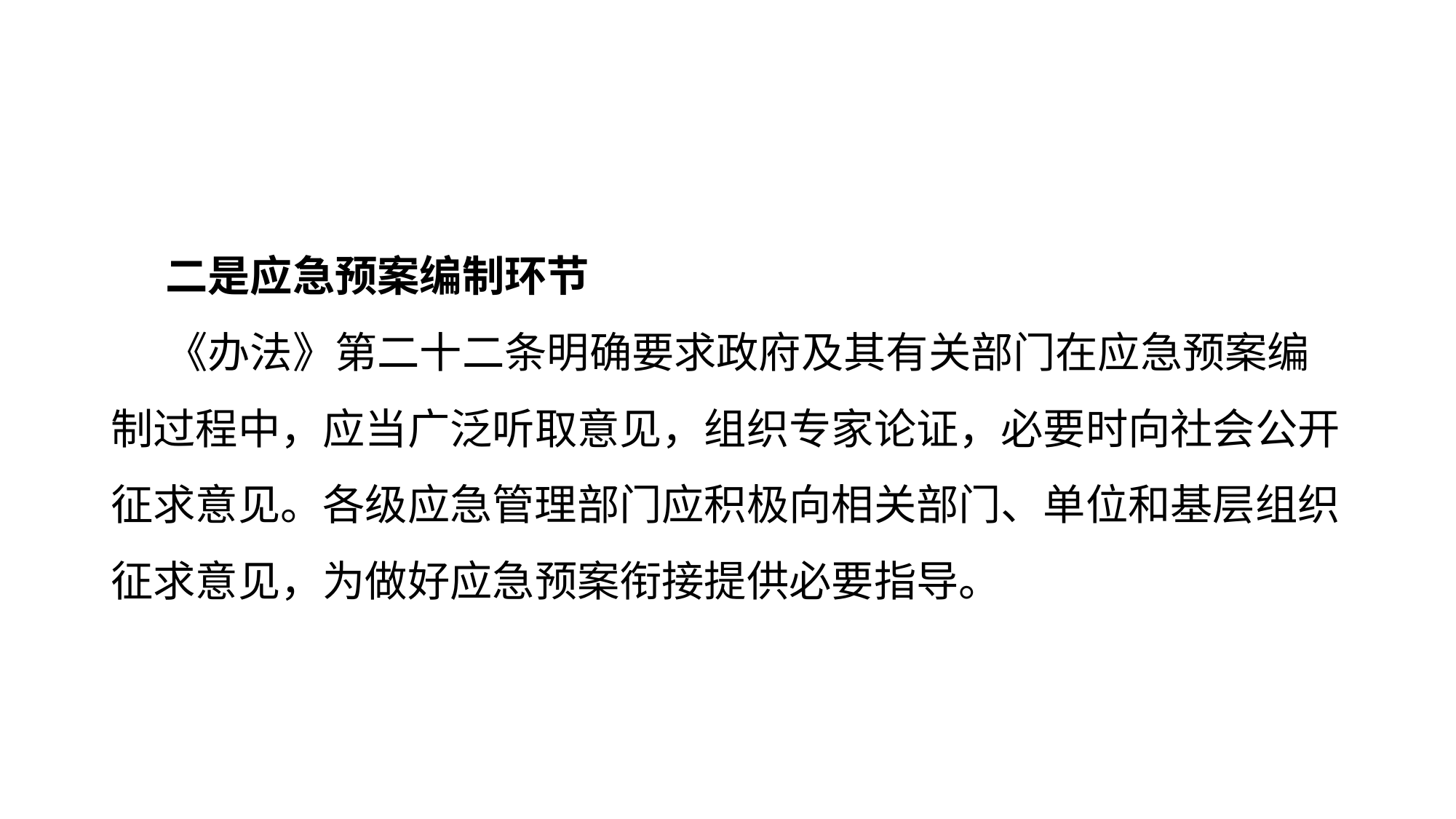

#
二是应急预案编制环节
《办法》第二十二条明确要求政府及其有关部门在应急预案编制过程中，应当广泛听取意见，组织专家论证，必要时向社会公开征求意见。各级应急管理部门应积极向相关部门、单位和基层组织征求意见，为做好应急预案衔接提供必要指导。